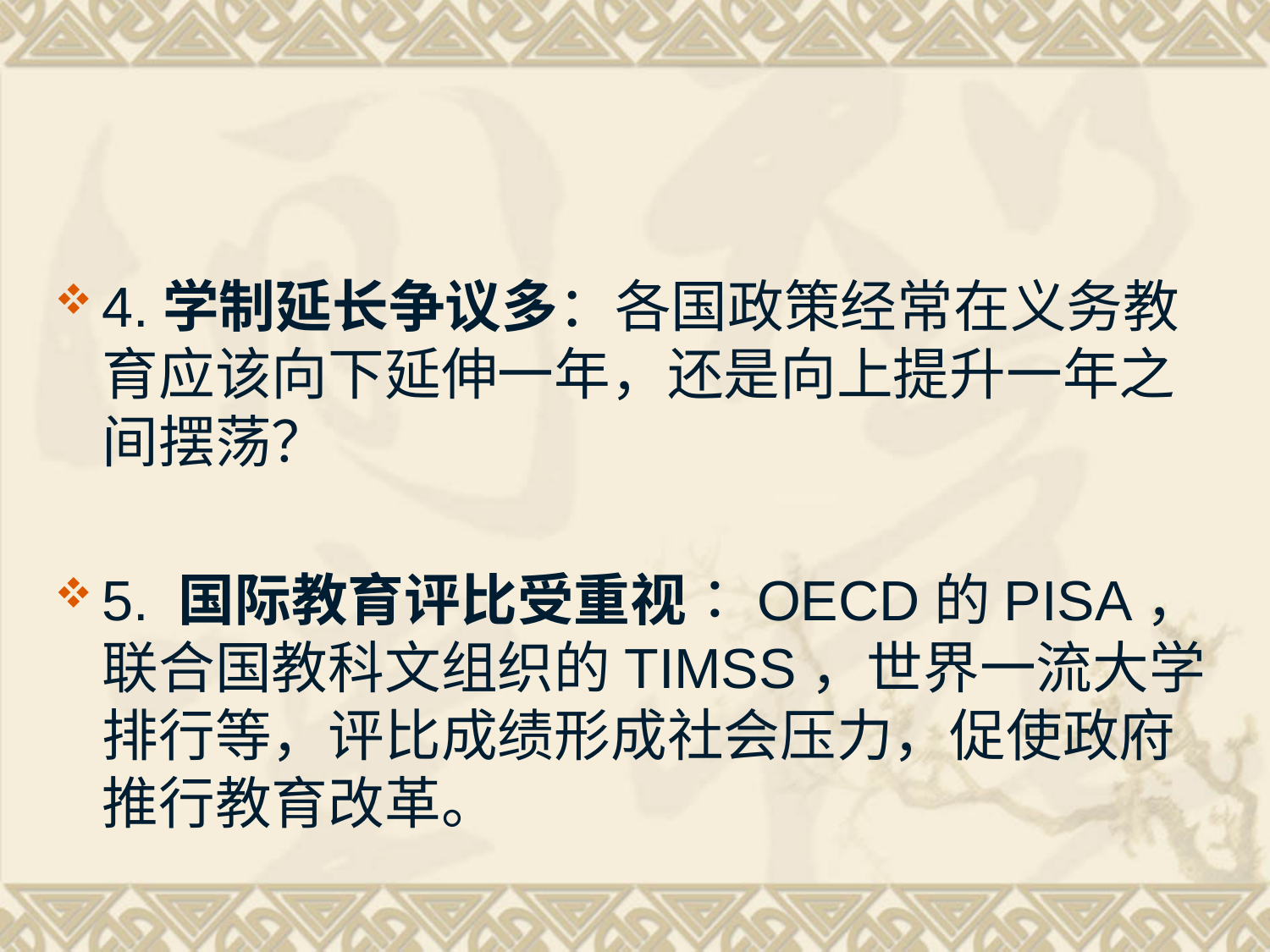

#
4.学制延长争议多：各国政策经常在义务教育应该向下延伸一年，还是向上提升一年之间摆荡？

5. 国际教育评比受重视：OECD的PISA，联合国教科文组织的TIMSS，世界一流大学排行等，评比成绩形成社会压力，促使政府推行教育改革。